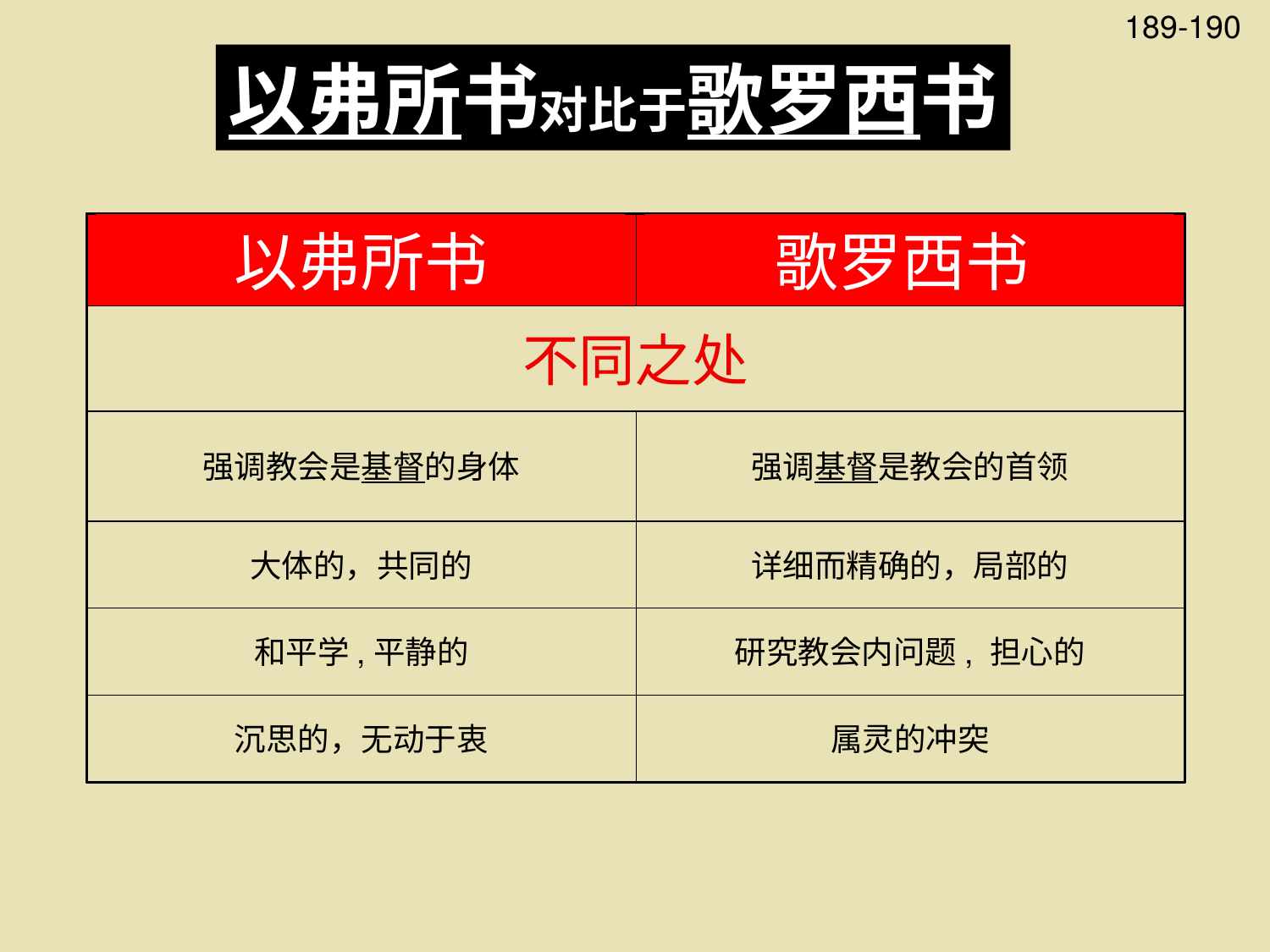

189-190
# 以弗所书对比于歌罗西书

以弗所书

歌罗西书

不同之处

强调教会是基督的身体

强调基督是教会的首领

大体的，共同的

详细而精确的，局部的

和平学,平静的

研究教会内问题, 担心的

沉思的，无动于衷

属灵的冲突